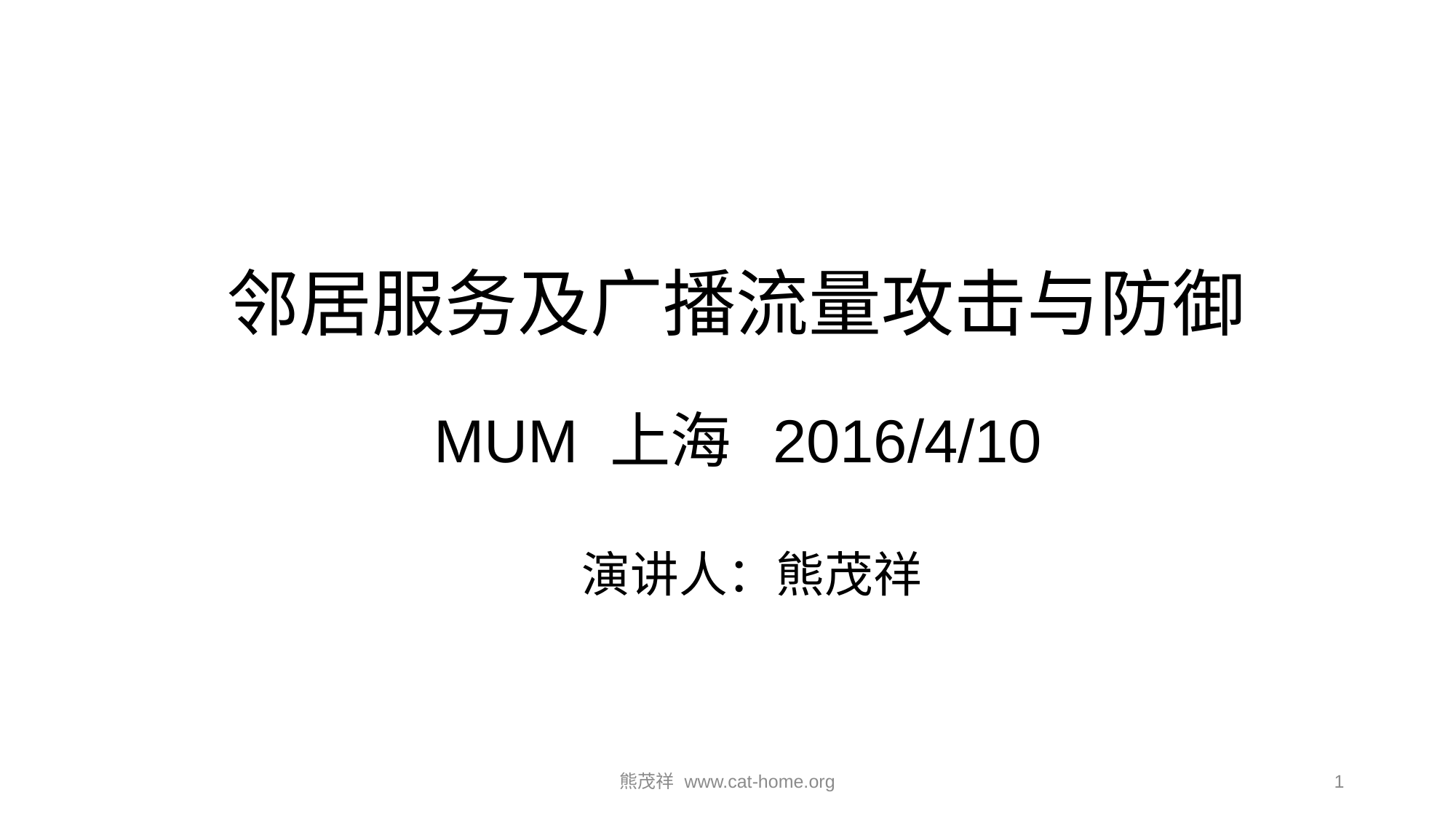

# 邻居服务及广播流量攻击与防御
MUM 上海  2016/4/10
演讲人：熊茂祥
熊茂祥 www.cat-home.org
1